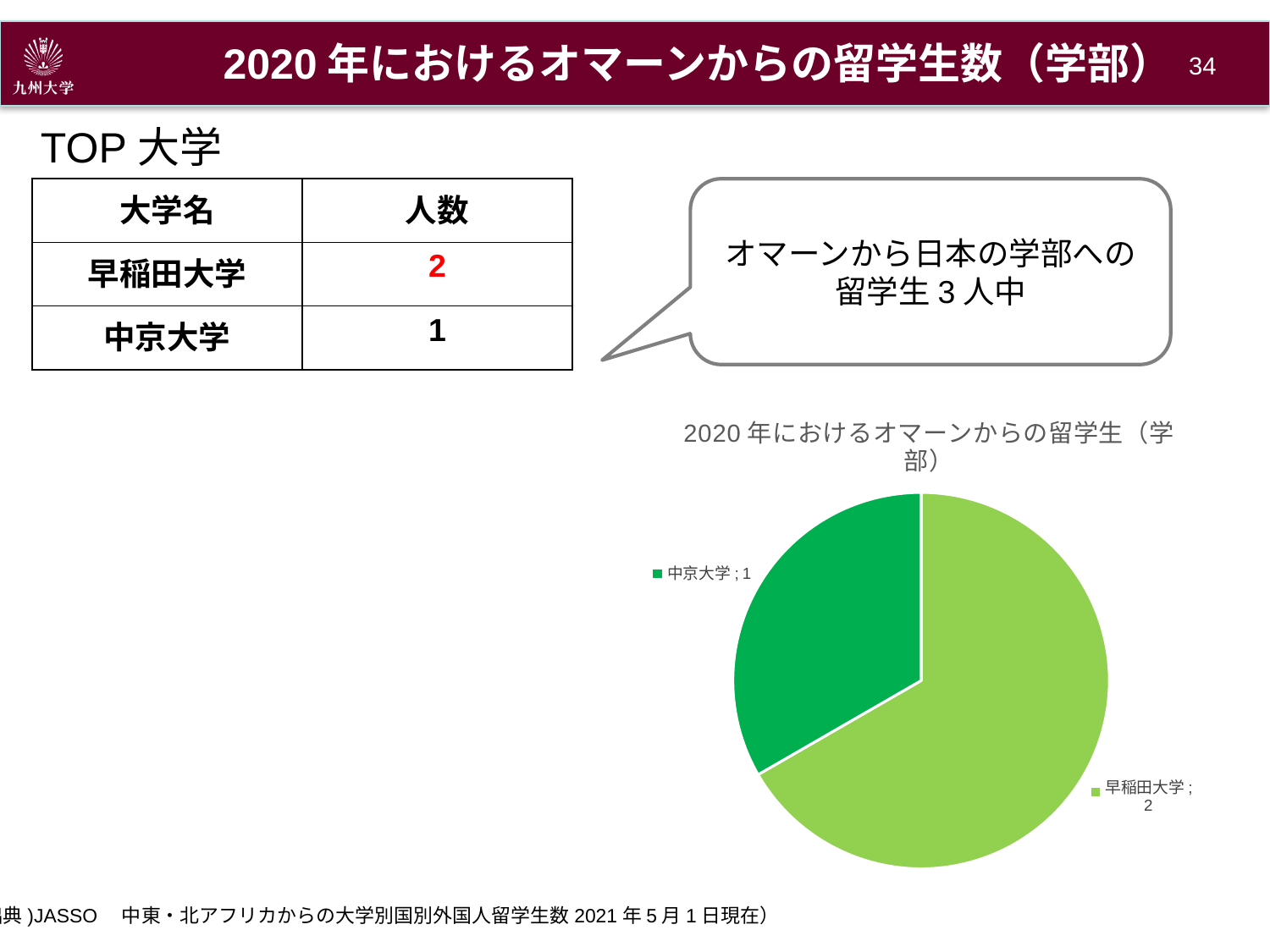

2020年におけるオマーンからの留学生数（学部）
34
TOP大学
| 大学名 | 人数 |
| --- | --- |
| 早稲田大学 | 2 |
| 中京大学 | 1 |
オマーンから日本の学部への
留学生3人中

### Chart:

| Category |  |
|---|---|
| 早稲田大学 | 2.0 |
| 中京大学 | 1.0 |
(出典)JASSO　中東・北アフリカからの大学別国別外国人留学生数2021年5月1日現在）